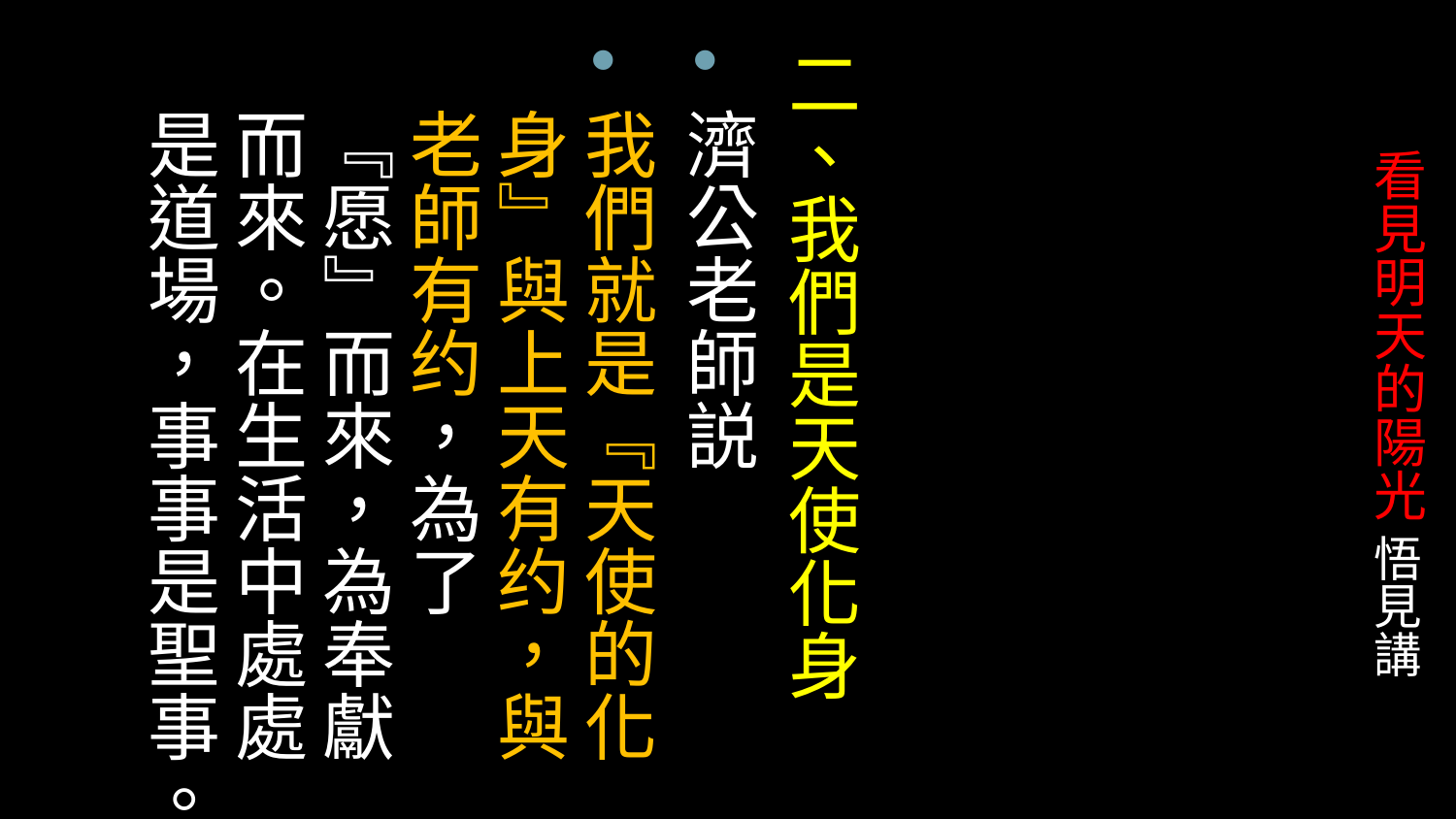

二、我們是天使化身
濟公老師説
我們就是『天使的化身』與上天有约，與老師有约，為了『愿』而來，為奉獻而來。在生活中處處是道場，事事是聖事。

# 看見明天的陽光 悟見講